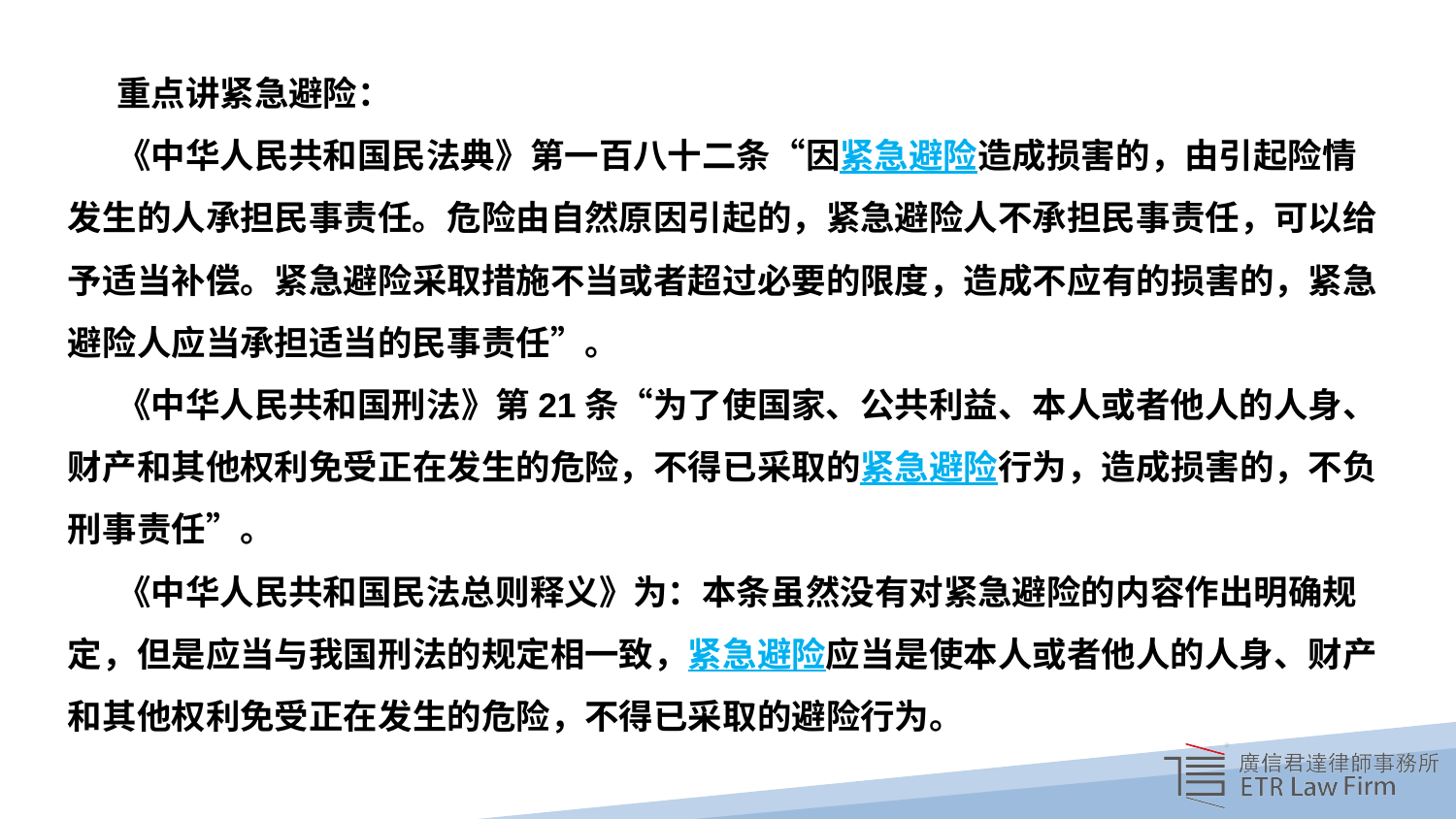

重点讲紧急避险：
《中华人民共和国民法典》第一百八十二条“因紧急避险造成损害的，由引起险情发生的人承担民事责任。危险由自然原因引起的，紧急避险人不承担民事责任，可以给予适当补偿。紧急避险采取措施不当或者超过必要的限度，造成不应有的损害的，紧急避险人应当承担适当的民事责任”。
《中华人民共和国刑法》第21条“为了使国家、公共利益、本人或者他人的人身、财产和其他权利免受正在发生的危险，不得已采取的紧急避险行为，造成损害的，不负刑事责任”。
《中华人民共和国民法总则释义》为：本条虽然没有对紧急避险的内容作出明确规定，但是应当与我国刑法的规定相一致，紧急避险应当是使本人或者他人的人身、财产和其他权利免受正在发生的危险，不得已采取的避险行为。